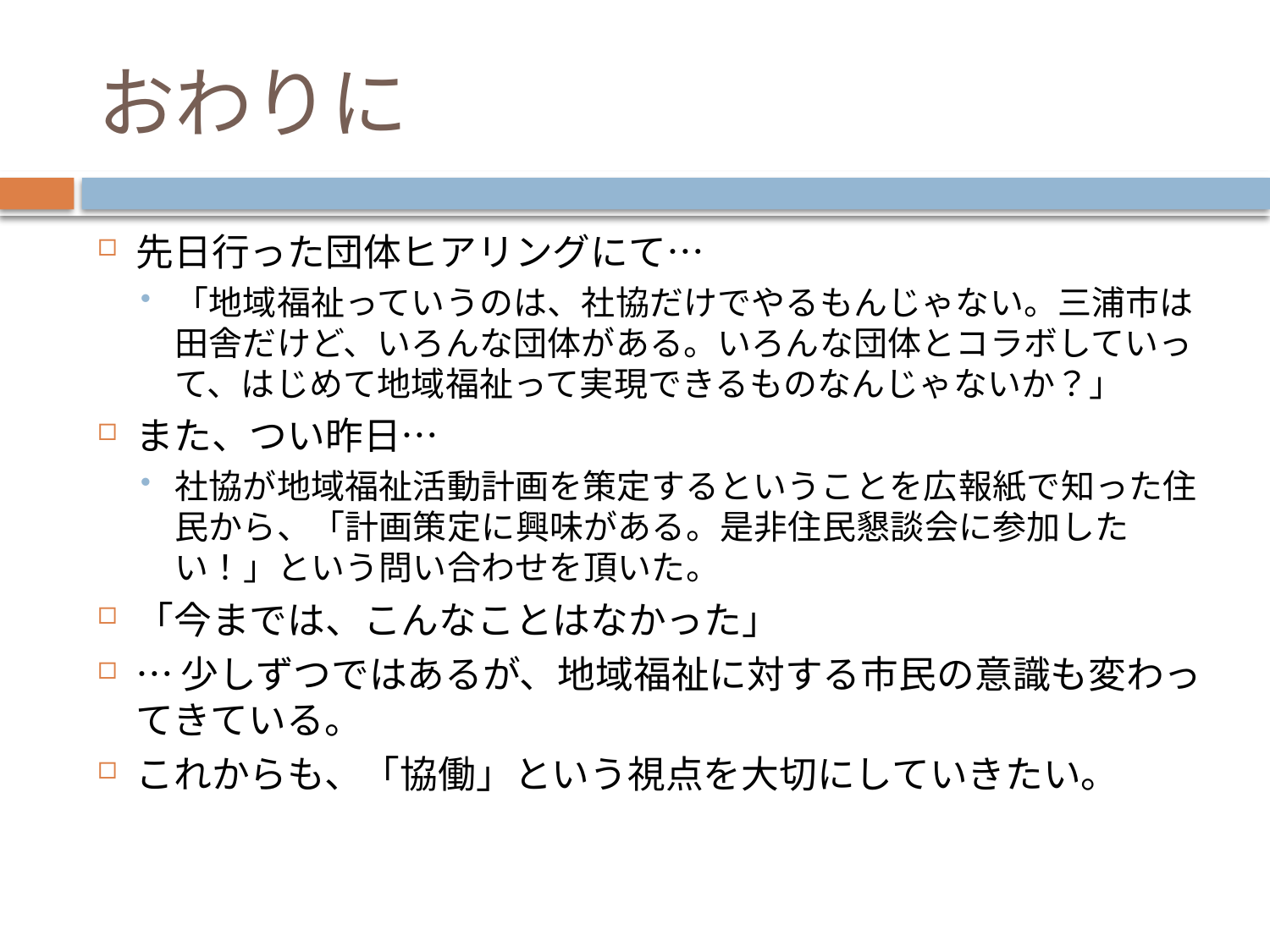

# おわりに
先日行った団体ヒアリングにて…
「地域福祉っていうのは、社協だけでやるもんじゃない。三浦市は田舎だけど、いろんな団体がある。いろんな団体とコラボしていって、はじめて地域福祉って実現できるものなんじゃないか？」
また、つい昨日…
社協が地域福祉活動計画を策定するということを広報紙で知った住民から、「計画策定に興味がある。是非住民懇談会に参加したい！」という問い合わせを頂いた。
「今までは、こんなことはなかった」
…少しずつではあるが、地域福祉に対する市民の意識も変わってきている。
これからも、「協働」という視点を大切にしていきたい。